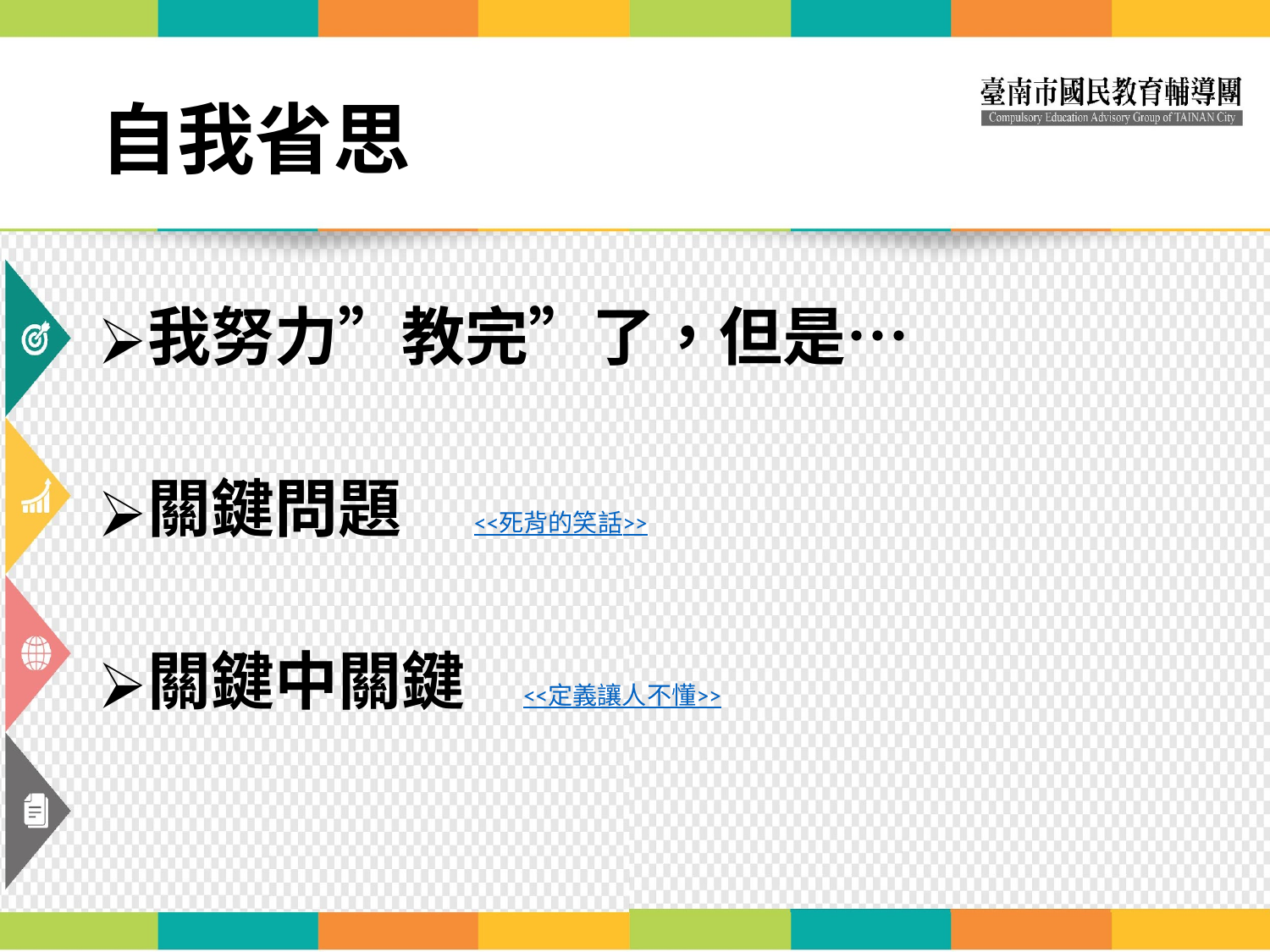

# 自我省思
我努力”教完”了，但是…

關鍵問題    <<死背的笑話>>

關鍵中關鍵   <<定義讓人不懂>>